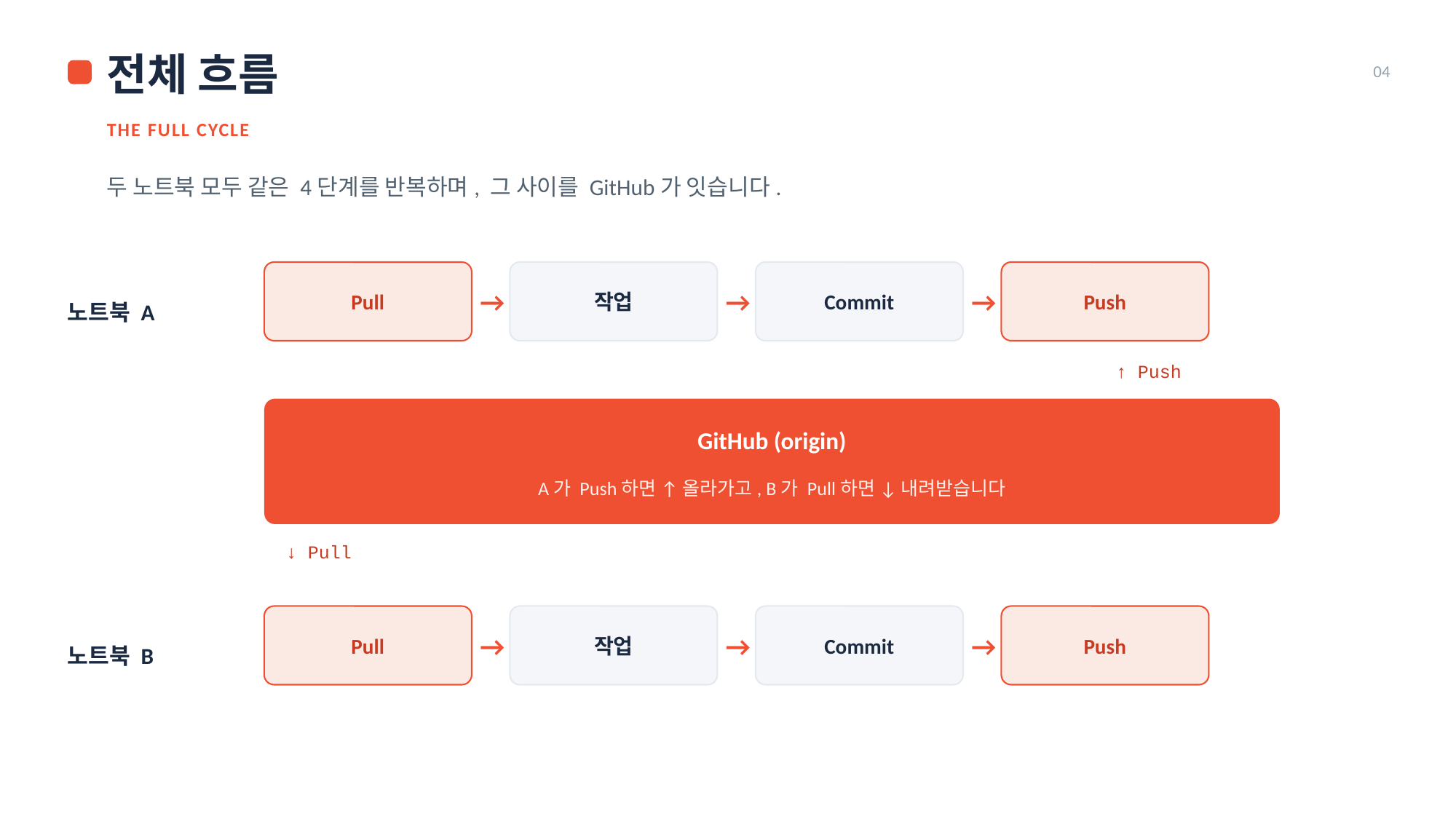

전체 흐름
04

THE FULL CYCLE
두 노트북 모두 같은 4단계를 반복하며, 그 사이를 GitHub가 잇습니다.

Pull

작업

Commit

Push
→
→
→
노트북 A
↑ Push

GitHub (origin)
A가 Push하면 ↑ 올라가고, B가 Pull하면 ↓ 내려받습니다
↓ Pull

Pull

작업

Commit

Push
→
→
→
노트북 B